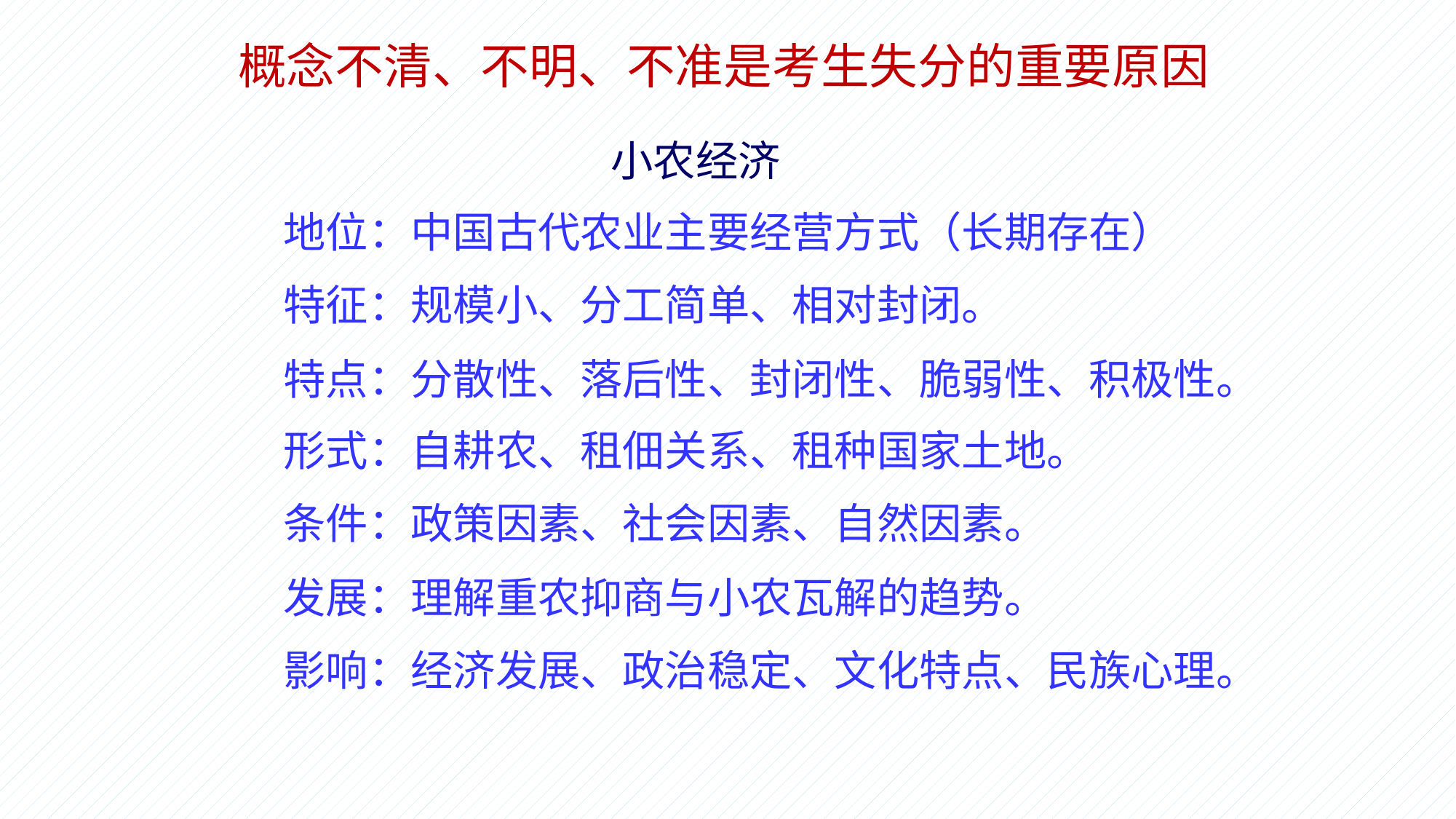

概念不清、不明、不准是考生失分的重要原因
小农经济
地位：中国古代农业主要经营方式（长期存在）
特征：规模小、分工简单、相对封闭。
特点：分散性、落后性、封闭性、脆弱性、积极性。
形式：自耕农、租佃关系、租种国家土地。
条件：政策因素、社会因素、自然因素。
发展：理解重农抑商与小农瓦解的趋势。
影响：经济发展、政治稳定、文化特点、民族心理。